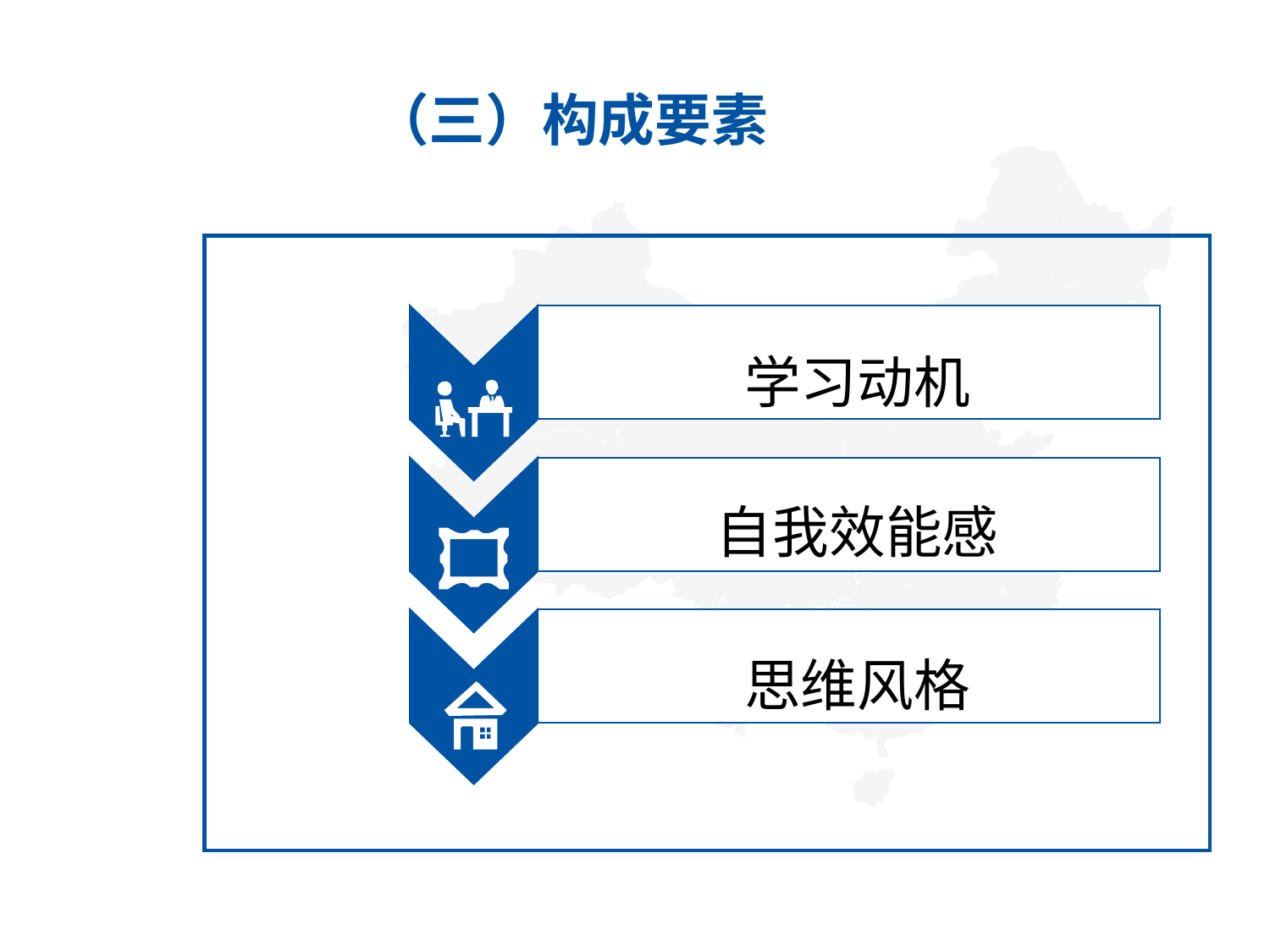

目 录
Contents
（三）构成要素

学习动机

自我效能感

思维风格